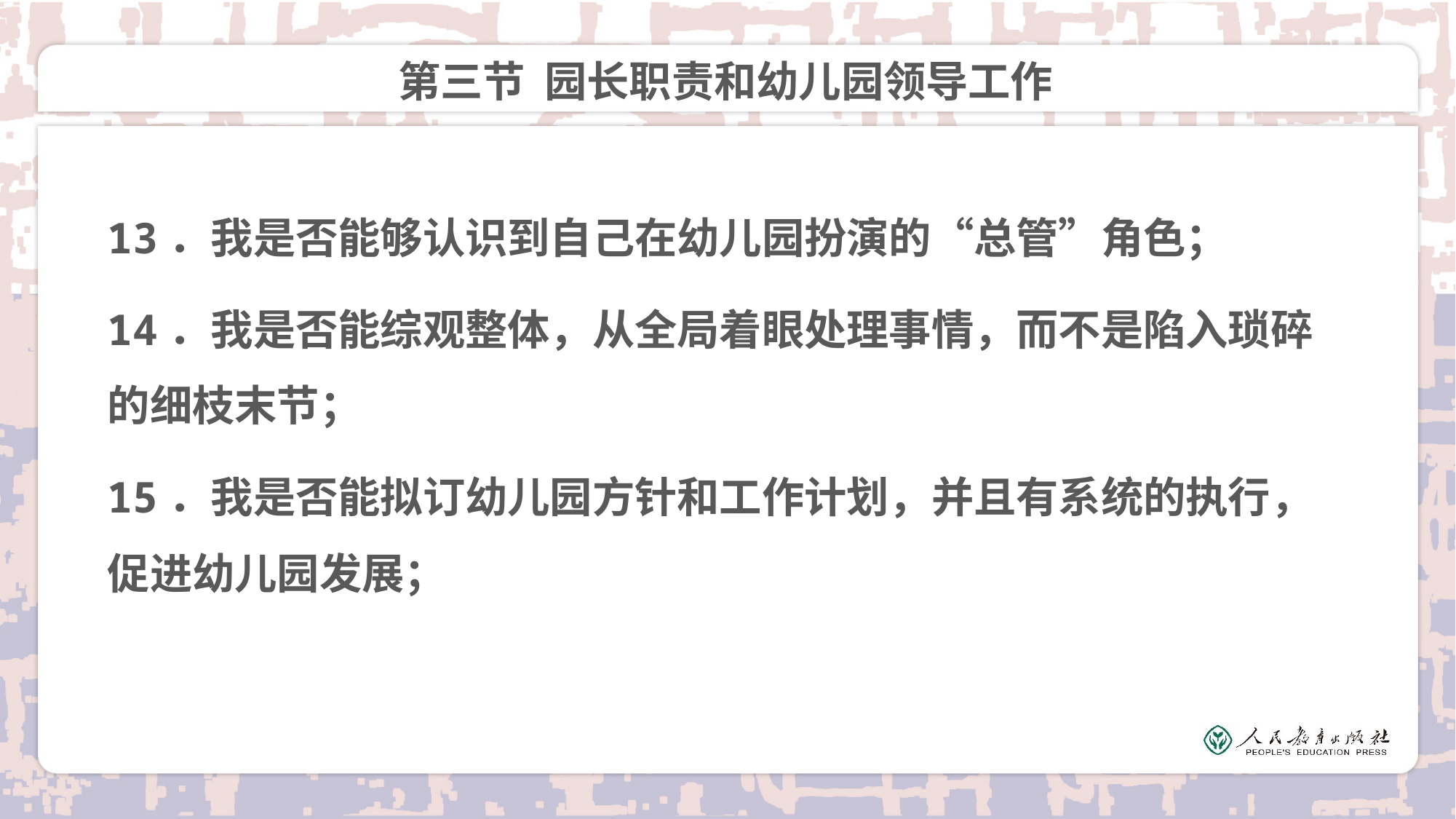

# 第三节  园长职责和幼儿园领导工作
13．我是否能够认识到自己在幼儿园扮演的“总管”角色；
14．我是否能综观整体，从全局着眼处理事情，而不是陷入琐碎的细枝末节；
15．我是否能拟订幼儿园方针和工作计划，并且有系统的执行，促进幼儿园发展；